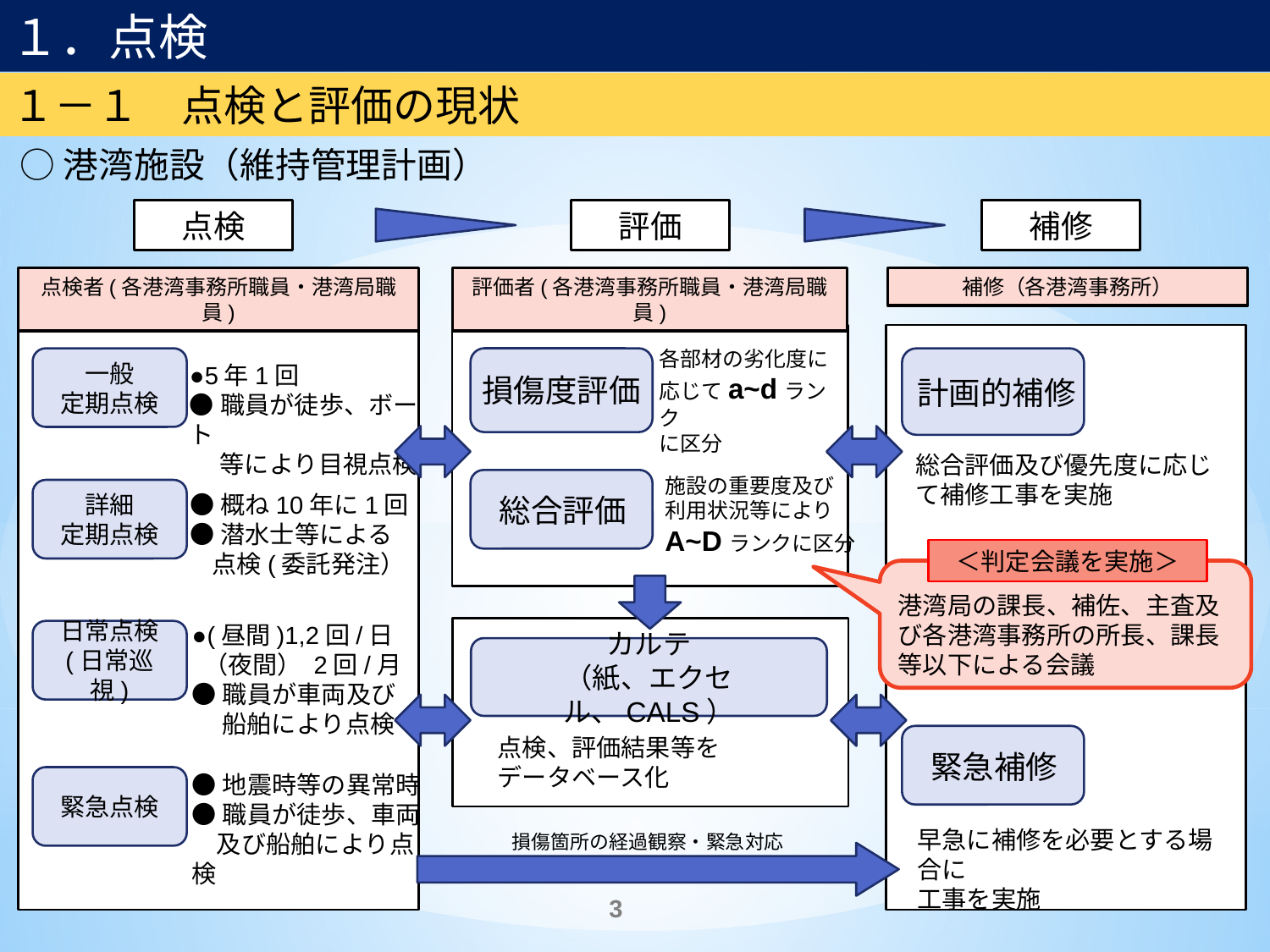

１．点検
１－１　点検と評価の現状
○港湾施設（維持管理計画）

点検
評価
補修
点検者(各港湾事務所職員・港湾局職員)
評価者(各港湾事務所職員・港湾局職員)
補修（各港湾事務所）

各部材の劣化度に
応じてa~dランク
に区分
一般
定期点検

●5年1回
●職員が徒歩、ボート
　 等により目視点検
損傷度評価
計画的補修

総合評価及び優先度に応じて補修工事を実施
施設の重要度及び
利用状況等により
A~Dランクに区分

詳細
定期点検
●概ね10年に1回
●潜水士等による
   点検(委託発注）
総合評価
＜判定会議を実施＞

港湾局の課長、補佐、主査及び各港湾事務所の所長、課長等以下による会議
●(昼間)1,2回/日
 （夜間） 2回/月
●職員が車両及び
　 船舶により点検

日常点検
(日常巡視)
カルテ
（紙、エクセル、CALS）

点検、評価結果等を
データベース化

緊急補修
●地震時等の異常時
●職員が徒歩、車両
　及び船舶により点検
緊急点検
早急に補修を必要とする場合に
工事を実施
損傷箇所の経過観察・緊急対応

3